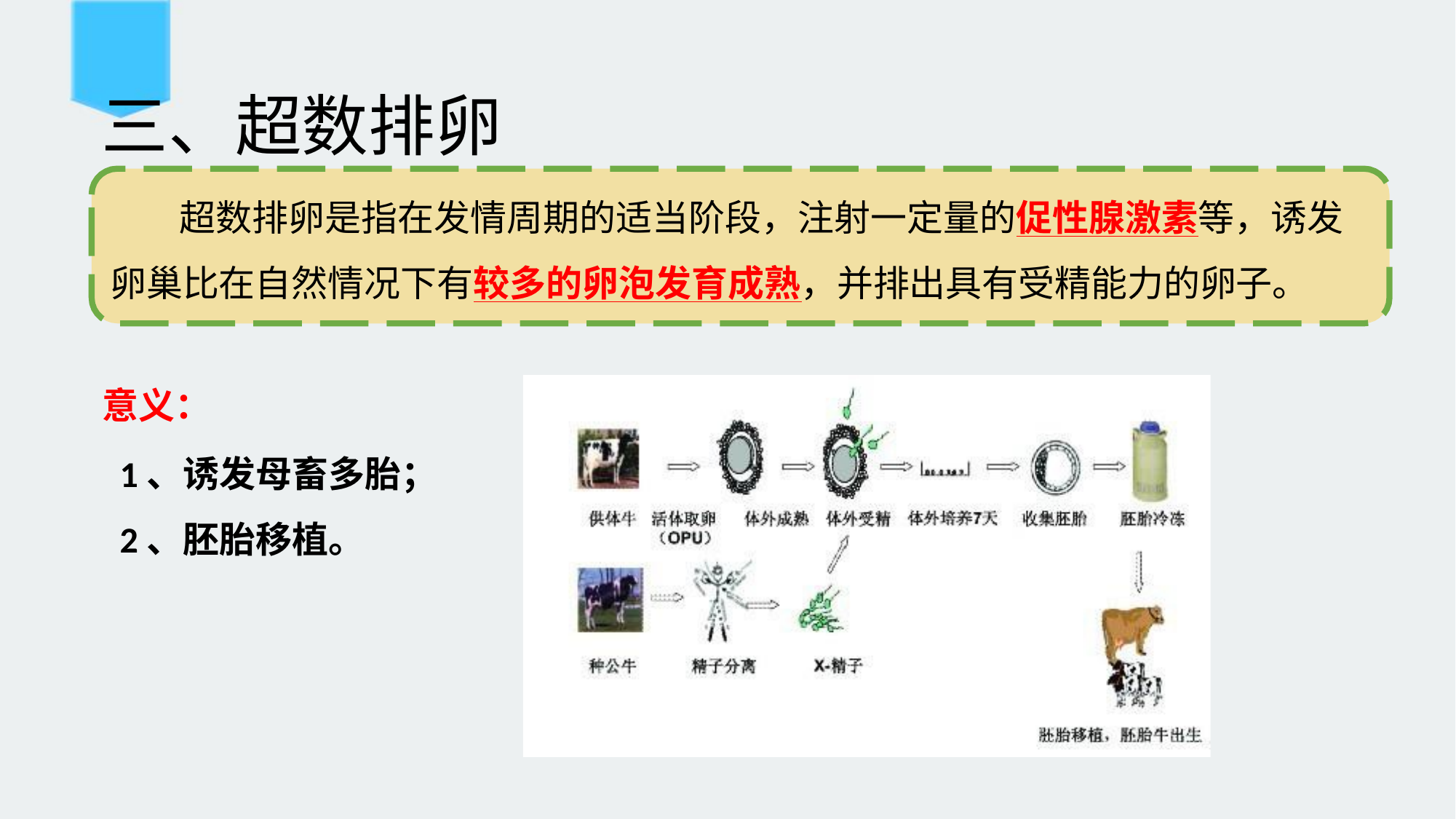

# 三、超数排卵

超数排卵是指在发情周期的适当阶段，注射一定量的促性腺激素等，诱发
卵巢比在自然情况下有较多的卵泡发育成熟，并排出具有受精能力的卵子。

意义：
1、诱发母畜多胎；
2、胚胎移植。